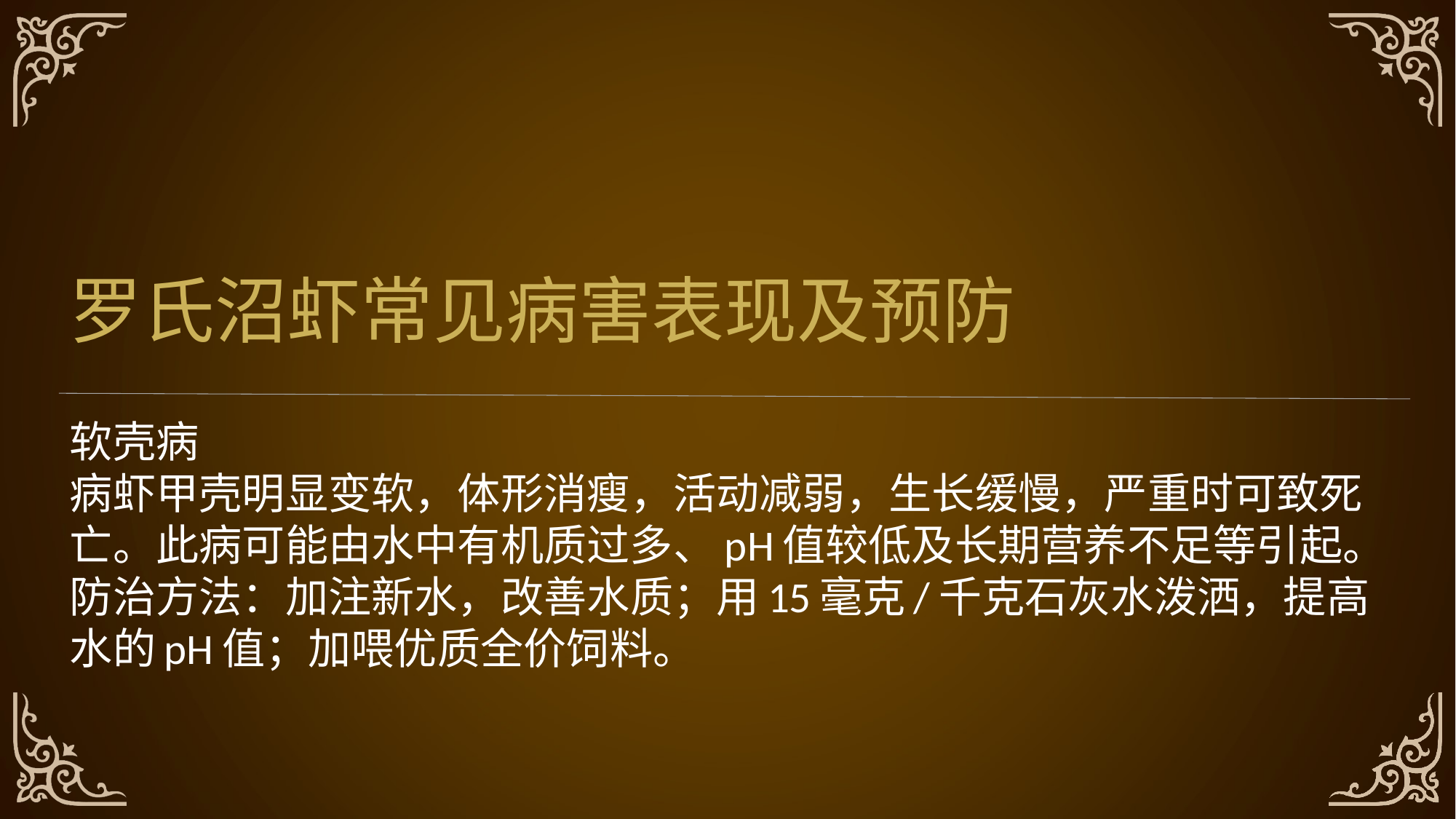

罗氏沼虾常见病害表现及预防
软壳病
病虾甲壳明显变软，体形消瘦，活动减弱，生长缓慢，严重时可致死亡。此病可能由水中有机质过多、pH值较低及长期营养不足等引起。
防治方法：加注新水，改善水质；用15毫克/千克石灰水泼洒，提高水的pH值；加喂优质全价饲料。